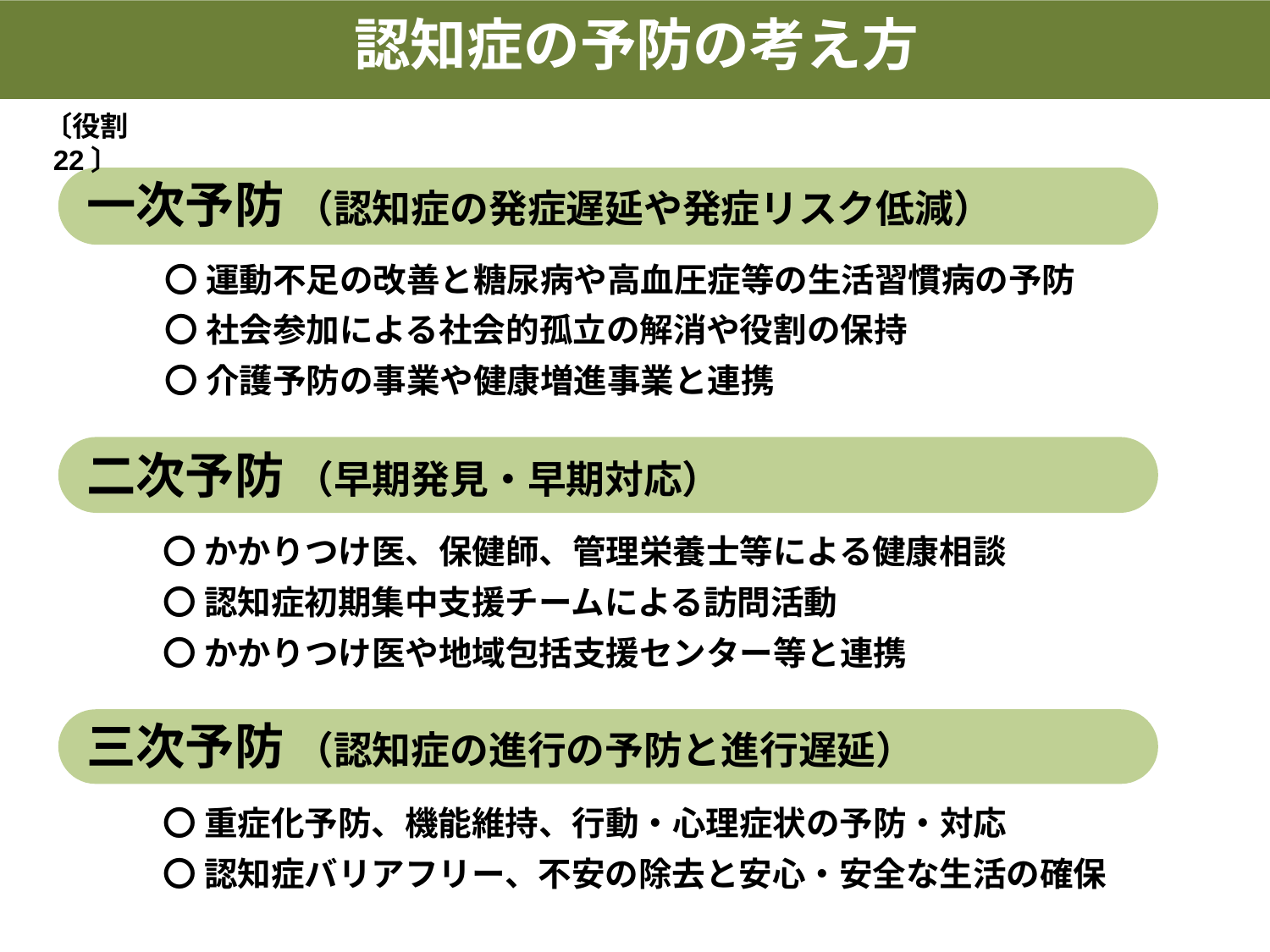

認知症の予防の考え方
〔役割 22〕

一次予防 （認知症の発症遅延や発症リスク低減）
二次予防 （早期発見・早期対応）
三次予防 （認知症の進行の予防と進行遅延）
〇 運動不足の改善と糖尿病や高血圧症等の生活習慣病の予防
〇 社会参加による社会的孤立の解消や役割の保持
〇 介護予防の事業や健康増進事業と連携

〇 かかりつけ医、保健師、管理栄養士等による健康相談
〇 認知症初期集中支援チームによる訪問活動
〇 かかりつけ医や地域包括支援センター等と連携

〇 重症化予防、機能維持、行動・心理症状の予防・対応
〇 認知症バリアフリー、不安の除去と安心・安全な生活の確保